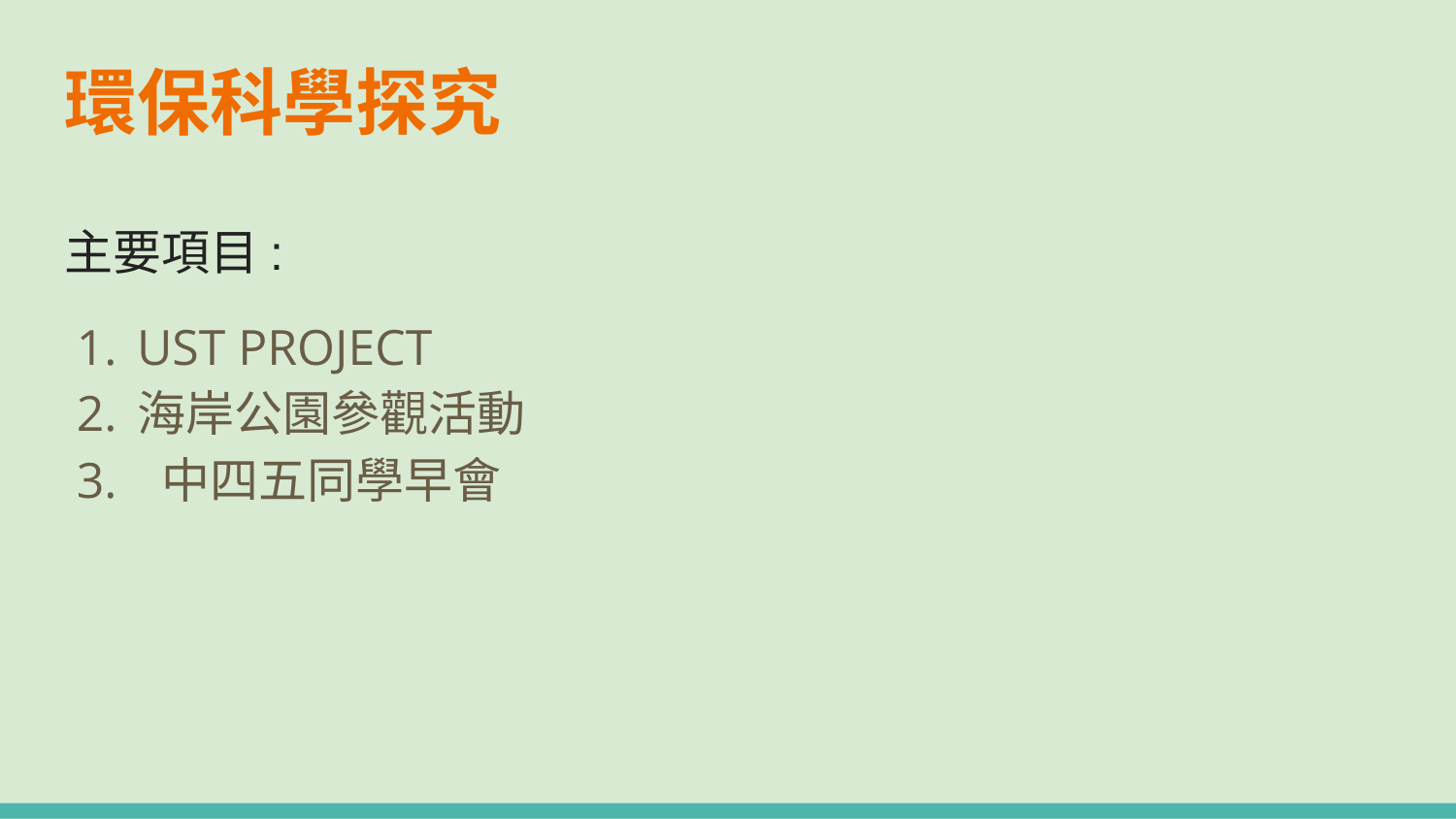

# 環保科學探究
主要項目:

UST PROJECT
海岸公園參觀活動
 中四五同學早會